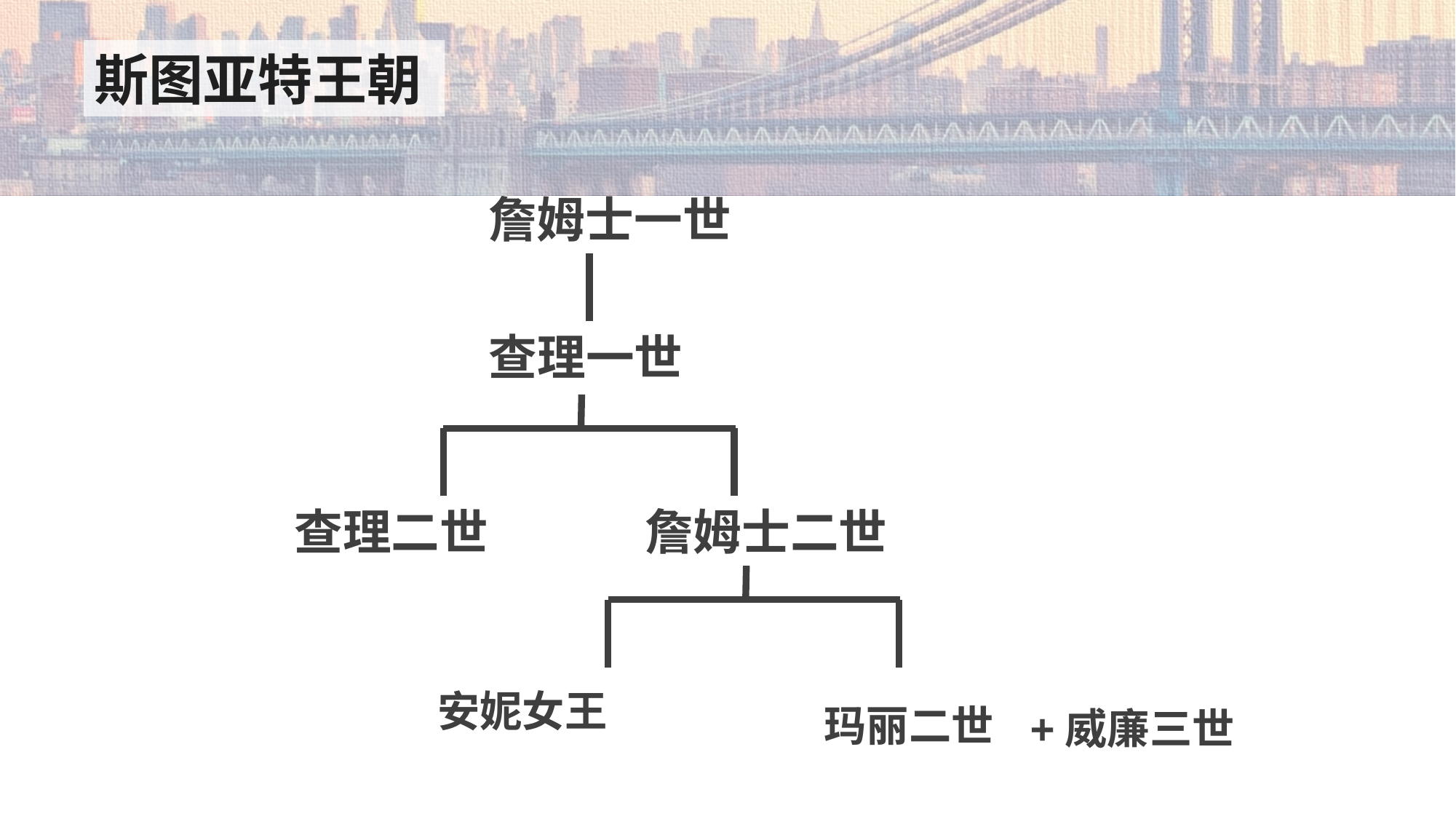

斯图亚特王朝
詹姆士一世
查理一世
查理二世
詹姆士二世
安妮女王
玛丽二世
+威廉三世
12